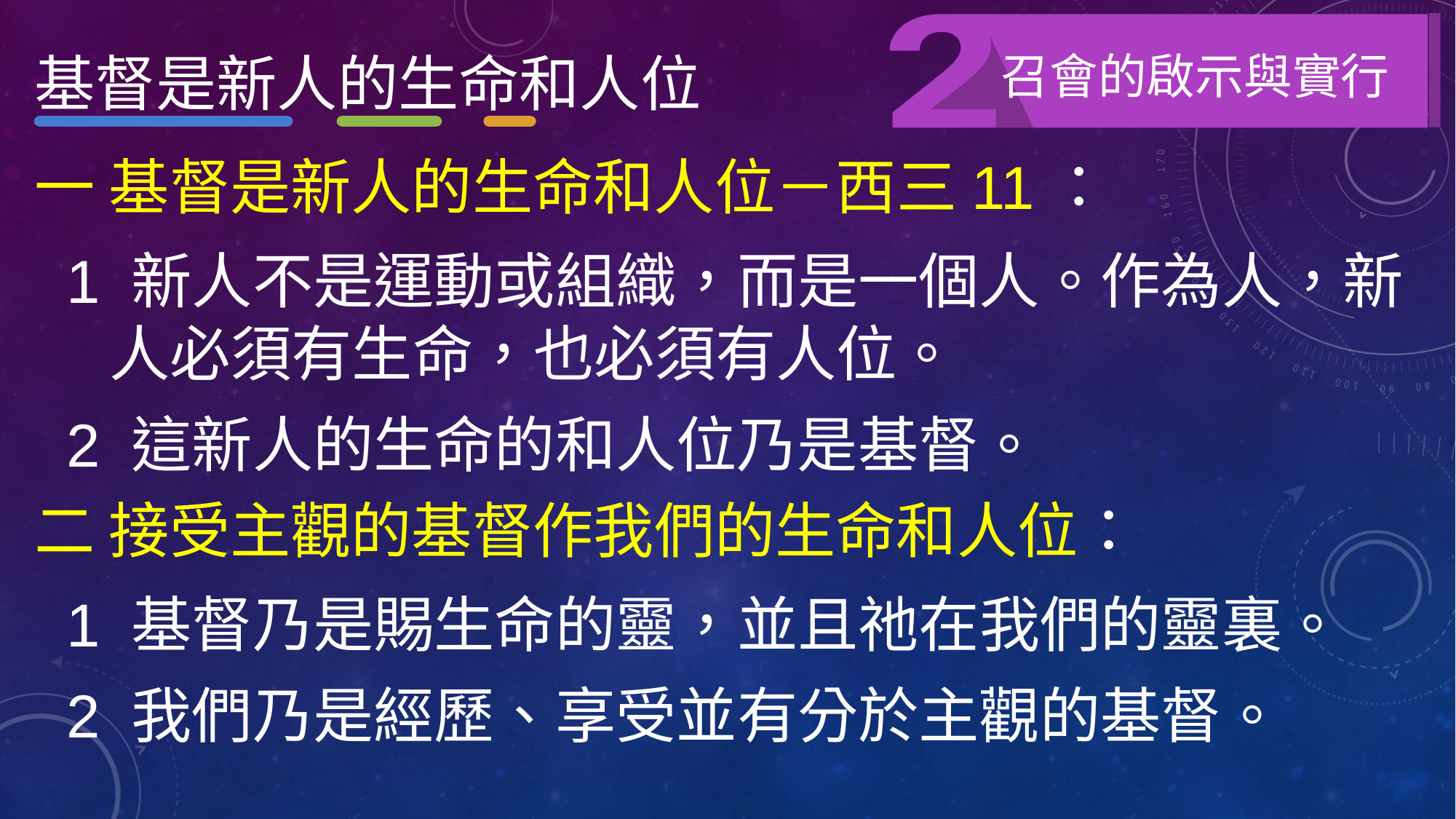

召會的啟示與實行
基督是新人的生命和人位

一 基督是新人的生命和人位－西三11：
1 新人不是運動或組織，而是一個人。作為人，新人必須有生命，也必須有人位。
2 這新人的生命的和人位乃是基督。
二 接受主觀的基督作我們的生命和人位：
1 基督乃是賜生命的靈，並且祂在我們的靈裏。
2 我們乃是經歷、享受並有分於主觀的基督。